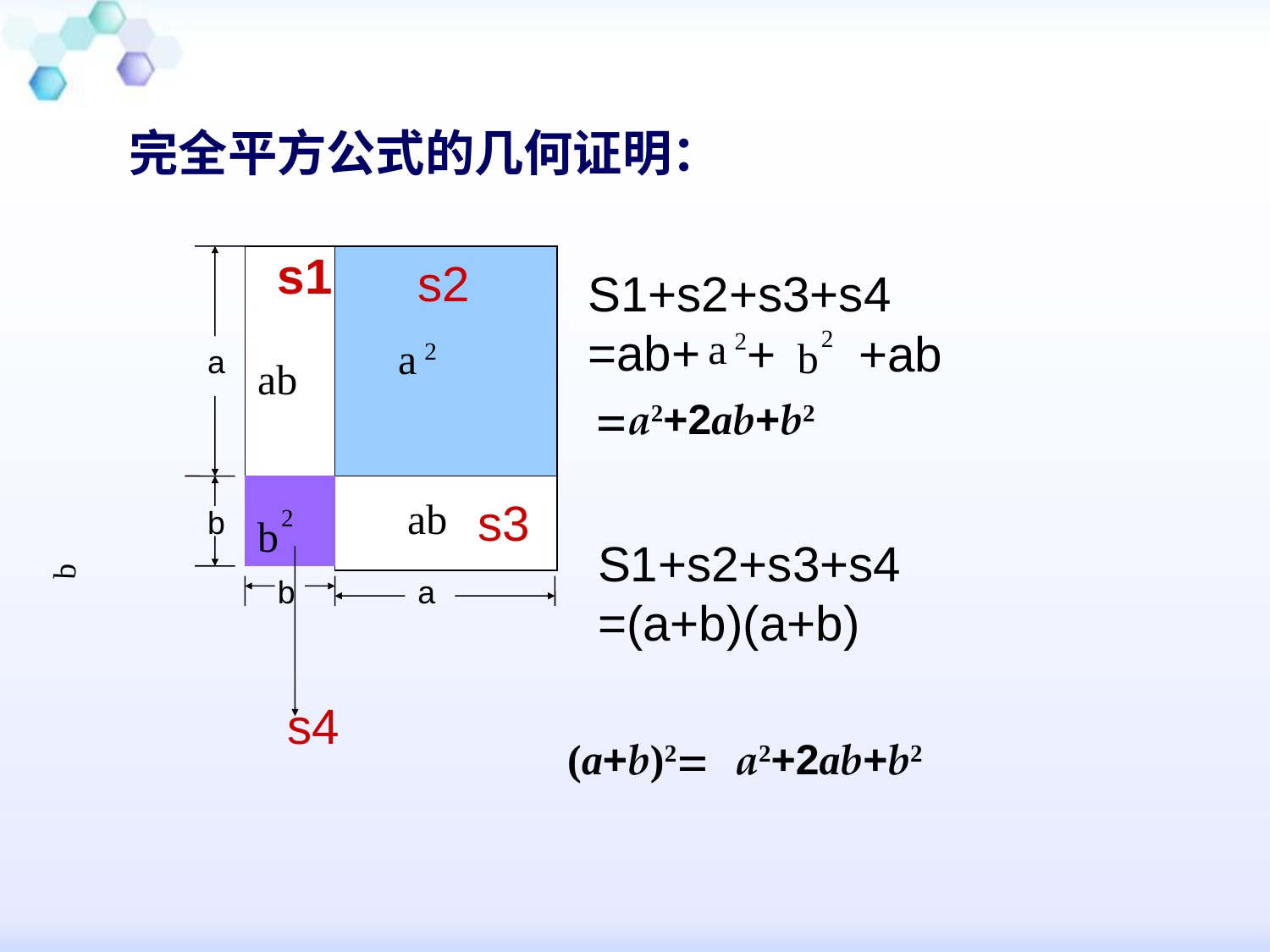

完全平方公式的几何证明：
s1

s2
S1+s2+s3+s4
=ab+
 a
2
+      +ab
2
b
 a
2
a
ab
=a2+2ab+b2

ab
s3
b
2
b
S1+s2+s3+s4
=(a+b)(a+b)
b

b
a

s4
(a+b)2=
a2+2ab+b2